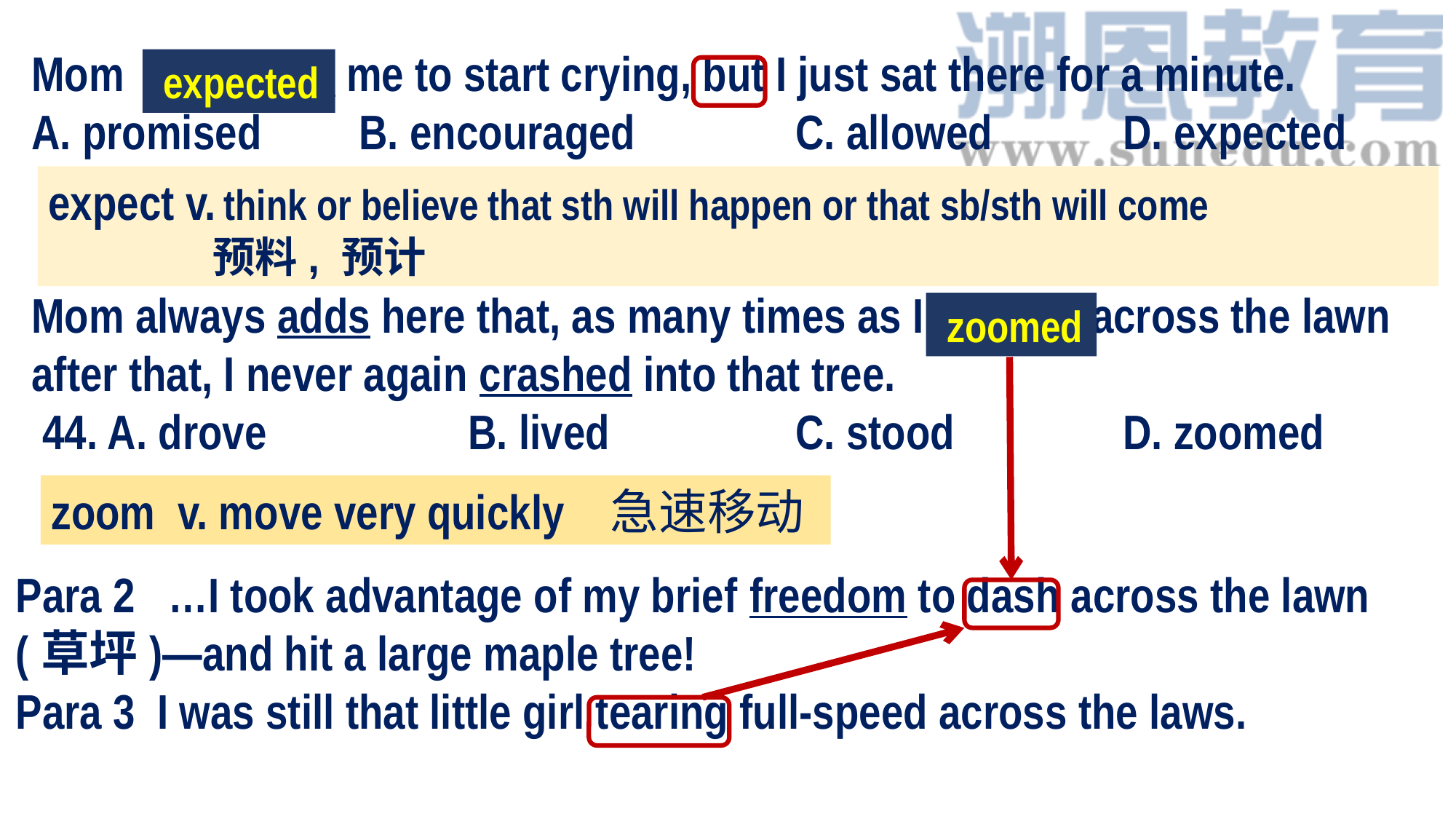

Mom        41        me to start crying, but I just sat there for a minute.
A. promised 	B. encouraged 		C. allowed  	D. expected
 expected

expect v. think or believe that sth will happen or that sb/sth will come
                预料, 预计
Mom always adds here that, as many times as I     44      across the lawn after that, I never again crashed into that tree.
 44. A. drove		B. lived 		C. stood 		D. zoomed
 zoomed
zoom  v. move very quickly   急速移动
Para 2   …I took advantage of my brief freedom to dash across the lawn (草坪)—and hit a large maple tree!
Para 3  I was still that little girl tearing full-speed across the laws.